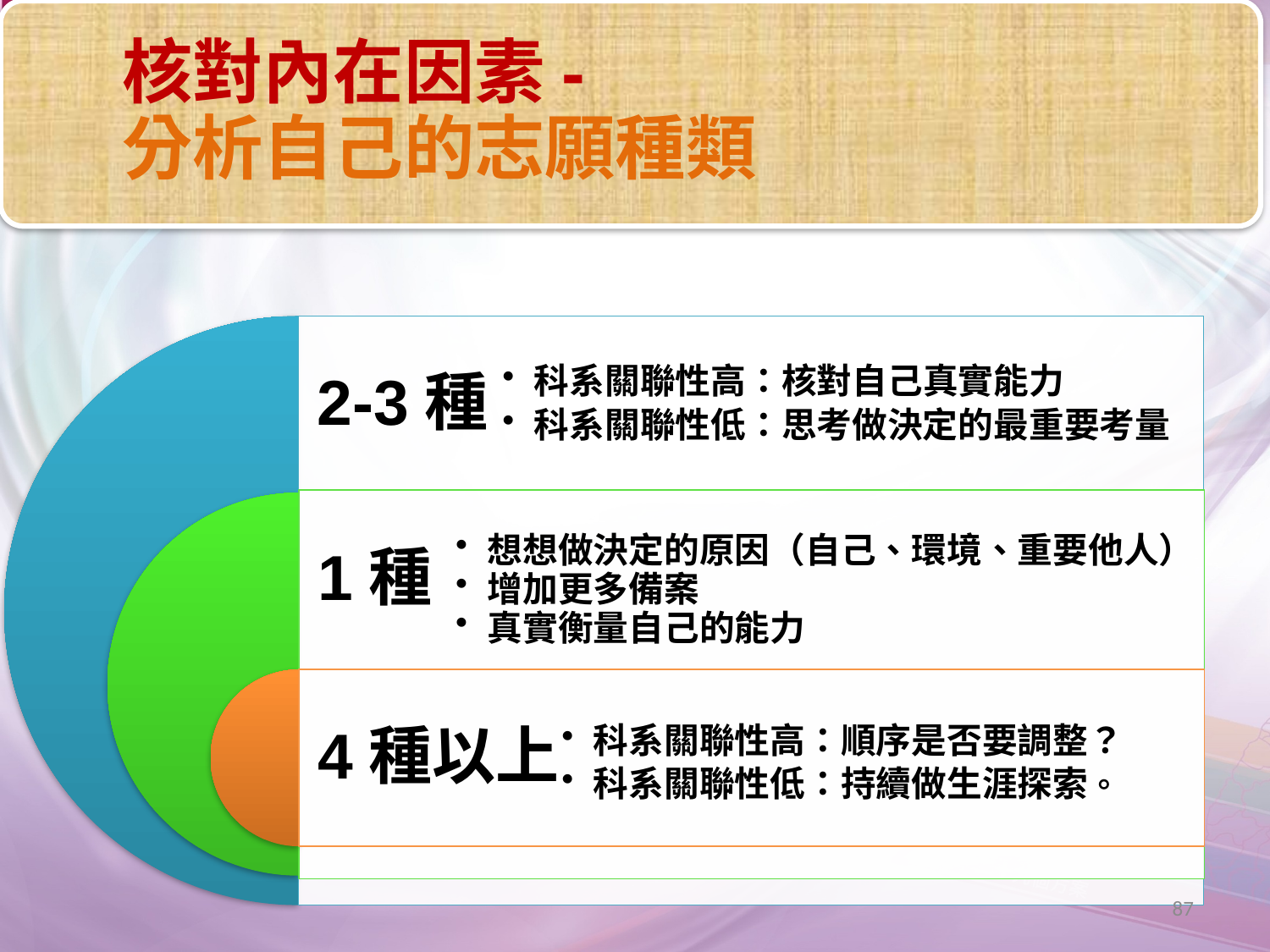

核對內在因素-
分析自己的志願種類
2-3種
1種
4種以上
科系關聯性高：核對自己真實能力
科系關聯性低：思考做決定的最重要考量
想想做決定的原因（自己、環境、重要他人）
增加更多備案
真實衡量自己的能力
科系關聯性高：順序是否要調整？
科系關聯性低：持續做生涯探索。
87